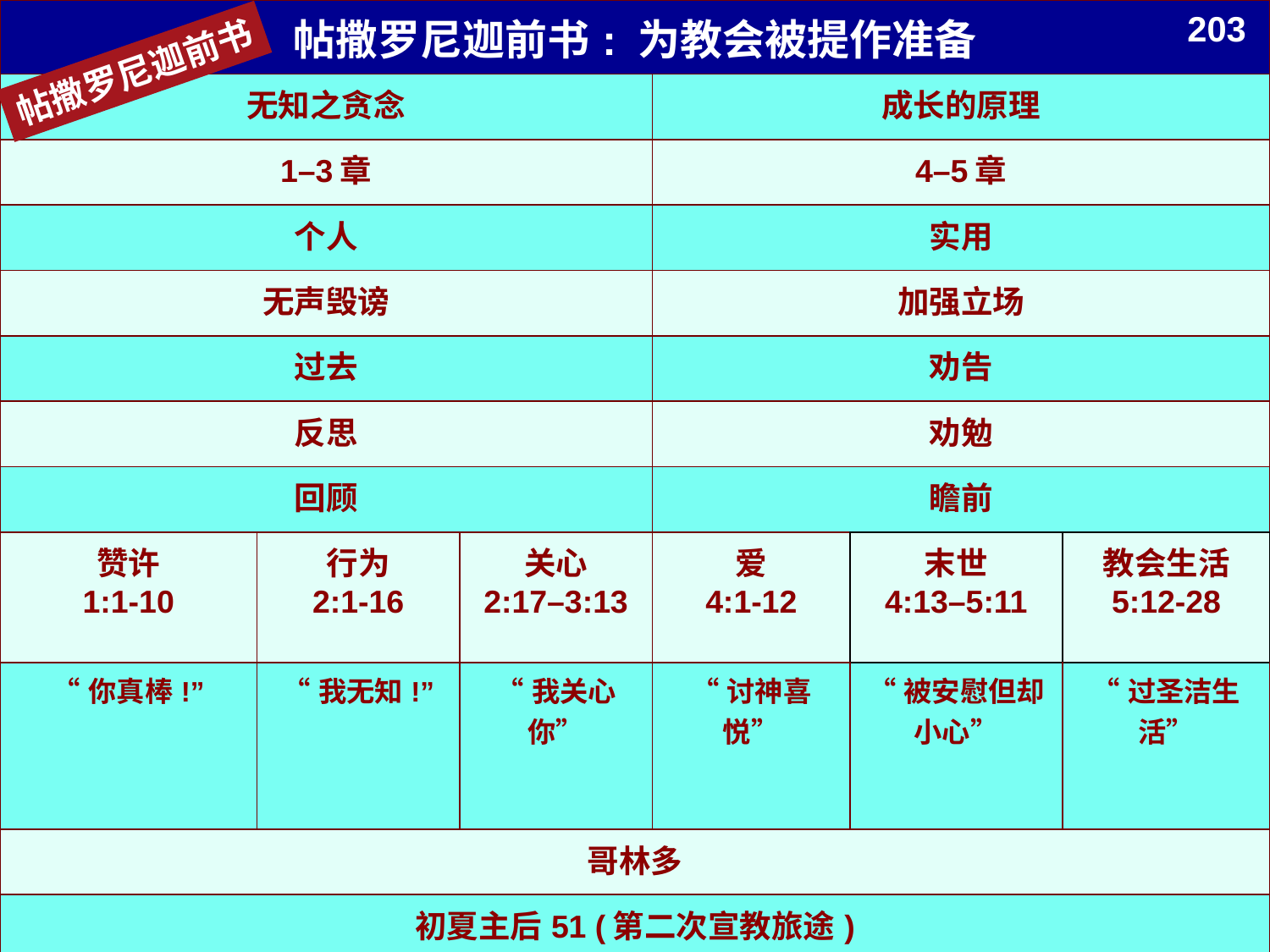

Book Chart
| 帖撒罗尼迦前书: 为教会被提作准备 |  |  |  |  |  |
| --- | --- | --- | --- | --- | --- |
| 无知之贪念 |  |  | 成长的原理 |  |  |
| 1–3章 |  |  | 4–5章 |  |  |
| 个人 |  |  | 实用 |  |  |
| 无声毁谤 |  |  | 加强立场 |  |  |
| 过去 |  |  | 劝告 |  |  |
| 反思 |  |  | 劝勉 |  |  |
| 回顾 |  |  | 瞻前 |  |  |
| 赞许 1:1-10 | 行为 2:1-16 | 关心 2:17–3:13 | 爱 4:1-12 | 末世 4:13–5:11 | 教会生活 5:12-28 |
| “你真棒!” | “我无知!” | “我关心你” | “讨神喜悦” | “被安慰但却小心” | “过圣洁生活” |
| 哥林多 |  |  |  |  |  |
| 初夏主后51 (第二次宣教旅途) |  |  |  |  |  |
203
帖撒罗尼迦前书